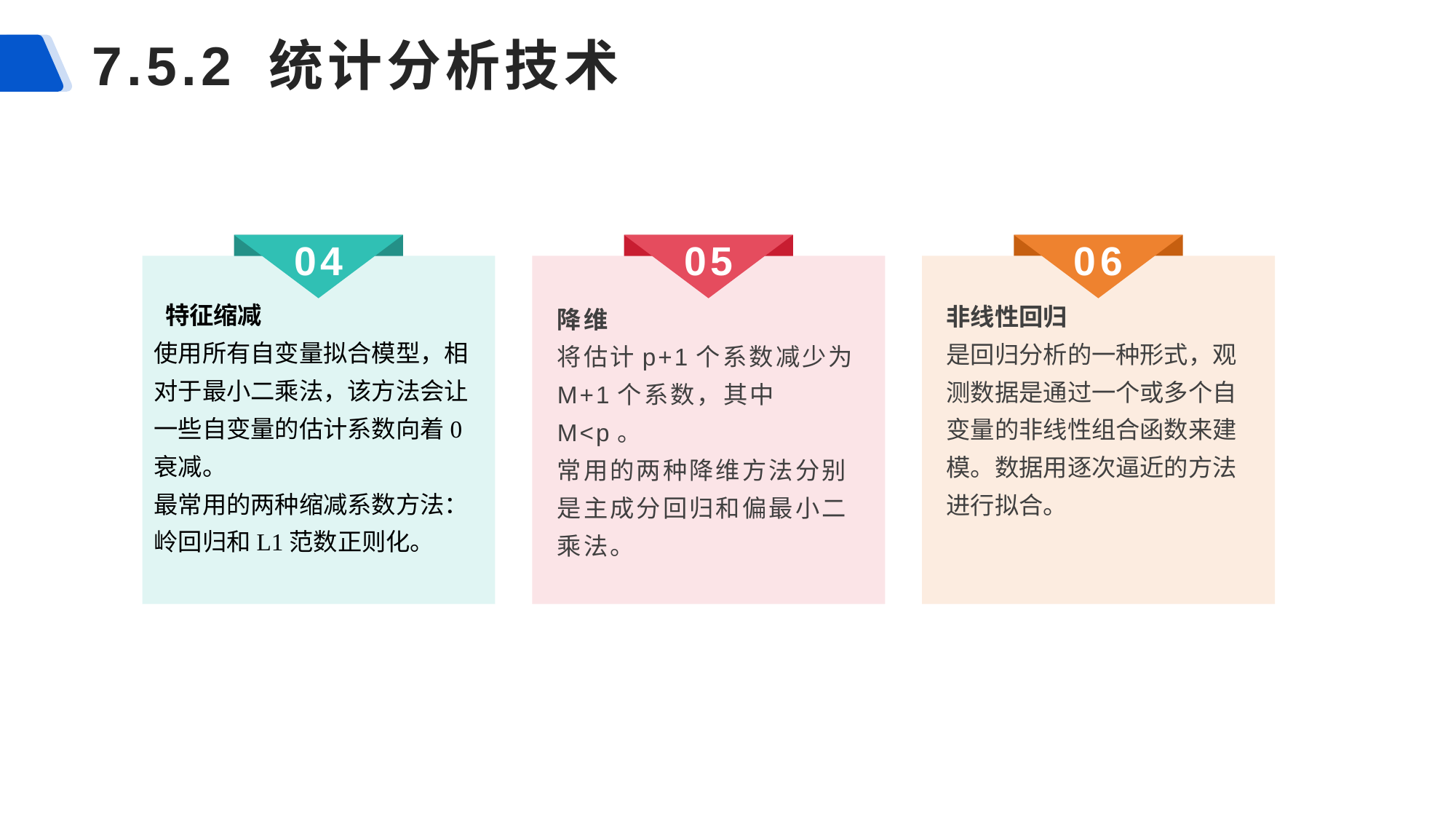

# 7.5.2 统计分析技术
06
04
05

 特征缩减
使用所有自变量拟合模型，相对于最小二乘法，该方法会让一些自变量的估计系数向着0衰减。
最常用的两种缩减系数方法：岭回归和L1范数正则化。
非线性回归
是回归分析的一种形式，观测数据是通过一个或多个自变量的非线性组合函数来建模。数据用逐次逼近的方法进行拟合。
降维
将估计p+1个系数减少为M+1个系数，其中M<p。
常用的两种降维方法分别是主成分回归和偏最小二乘法。